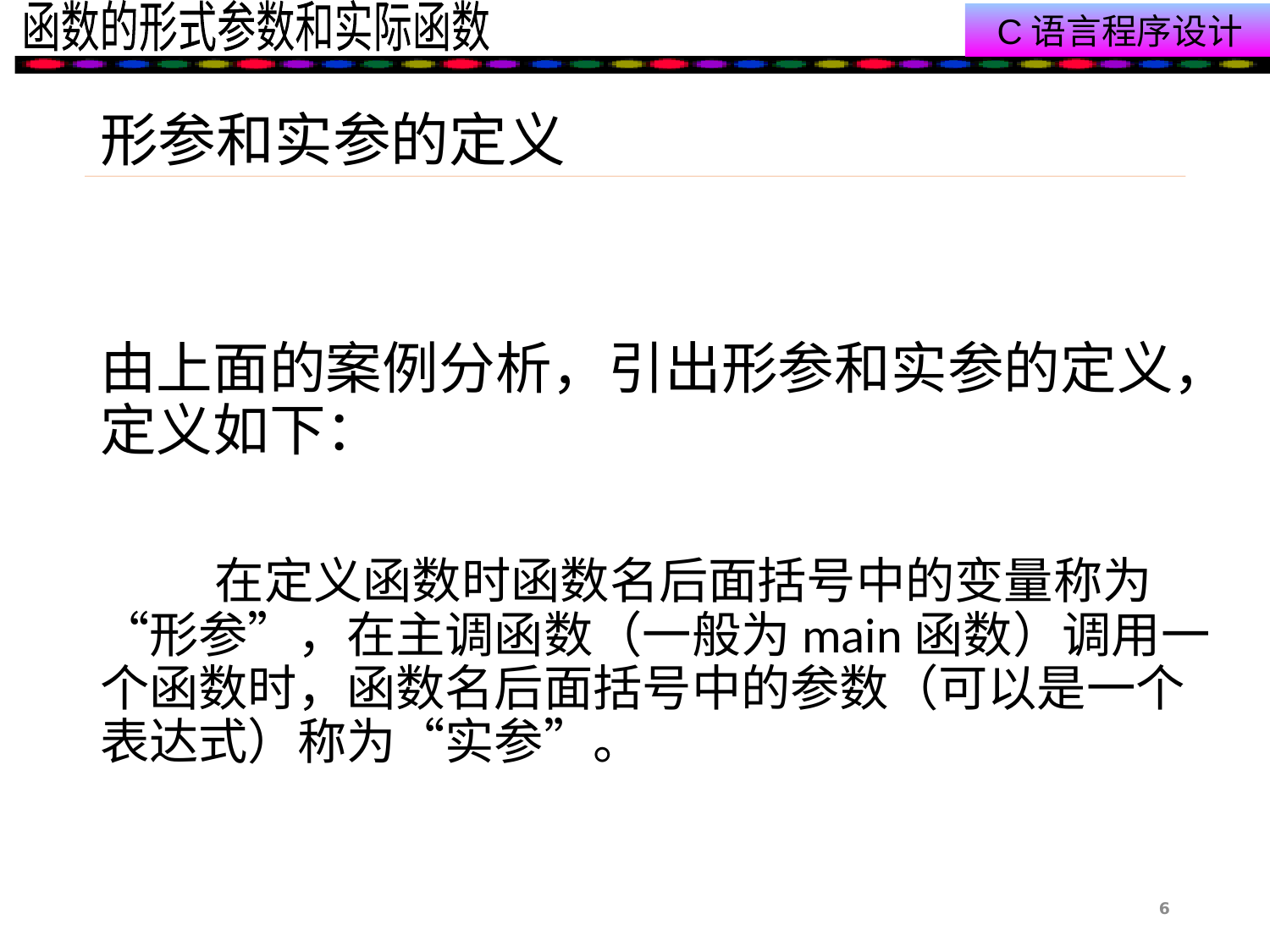

# 形参和实参的定义

由上面的案例分析，引出形参和实参的定义，定义如下：

        在定义函数时函数名后面括号中的变量称为“形参”，在主调函数（一般为main函数）调用一个函数时，函数名后面括号中的参数（可以是一个表达式）称为“实参”。

6